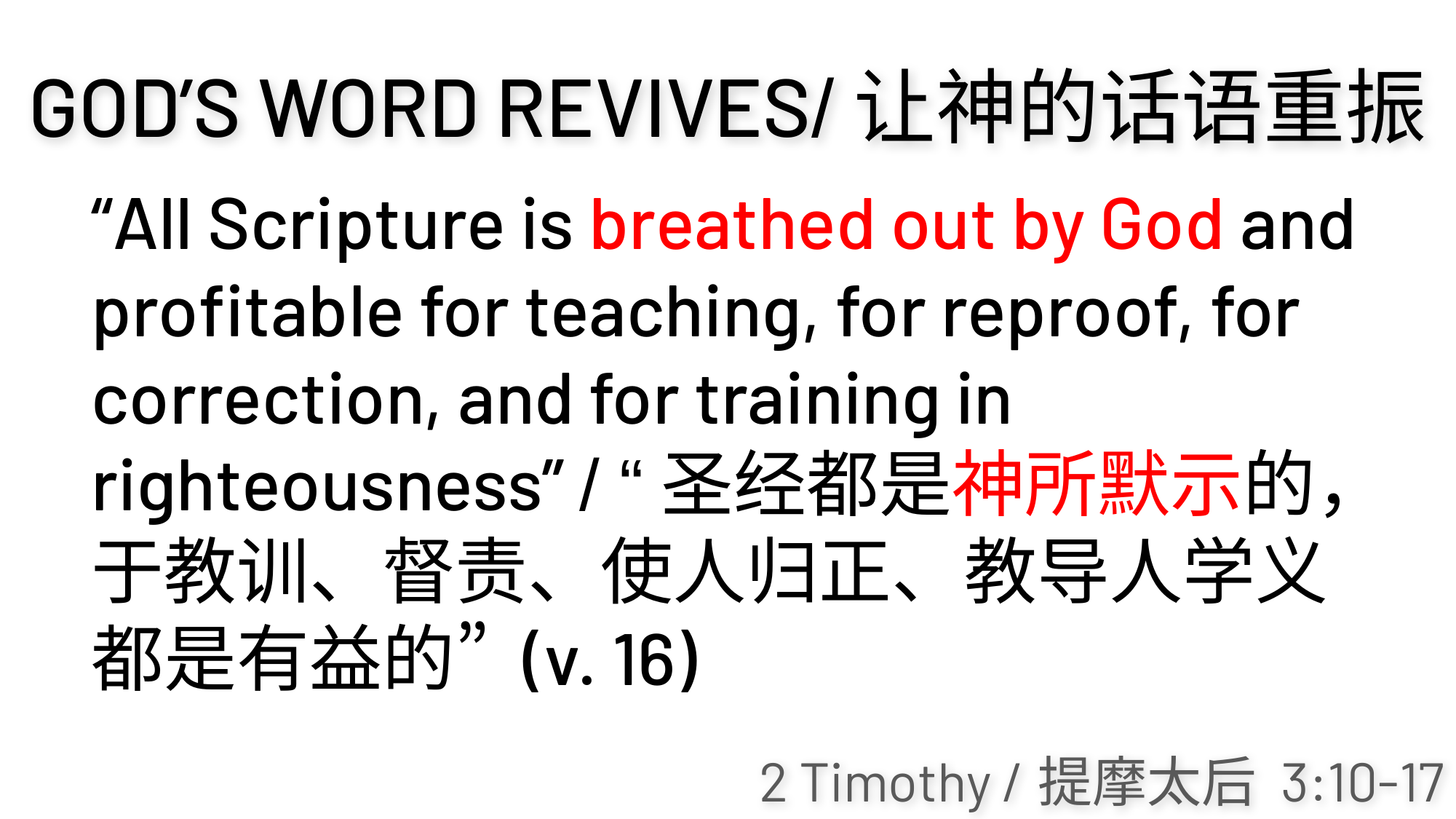

GOD’S WORD REVIVES/让神的话语重振
“All Scripture is breathed out by God and profitable for teaching, for reproof, for correction, and for training in righteousness” / “圣经都是神所默示的，于教训、督责、使人归正、教导人学义都是有益的” (v. 16)
2 Timothy /提摩太后 3:10-17